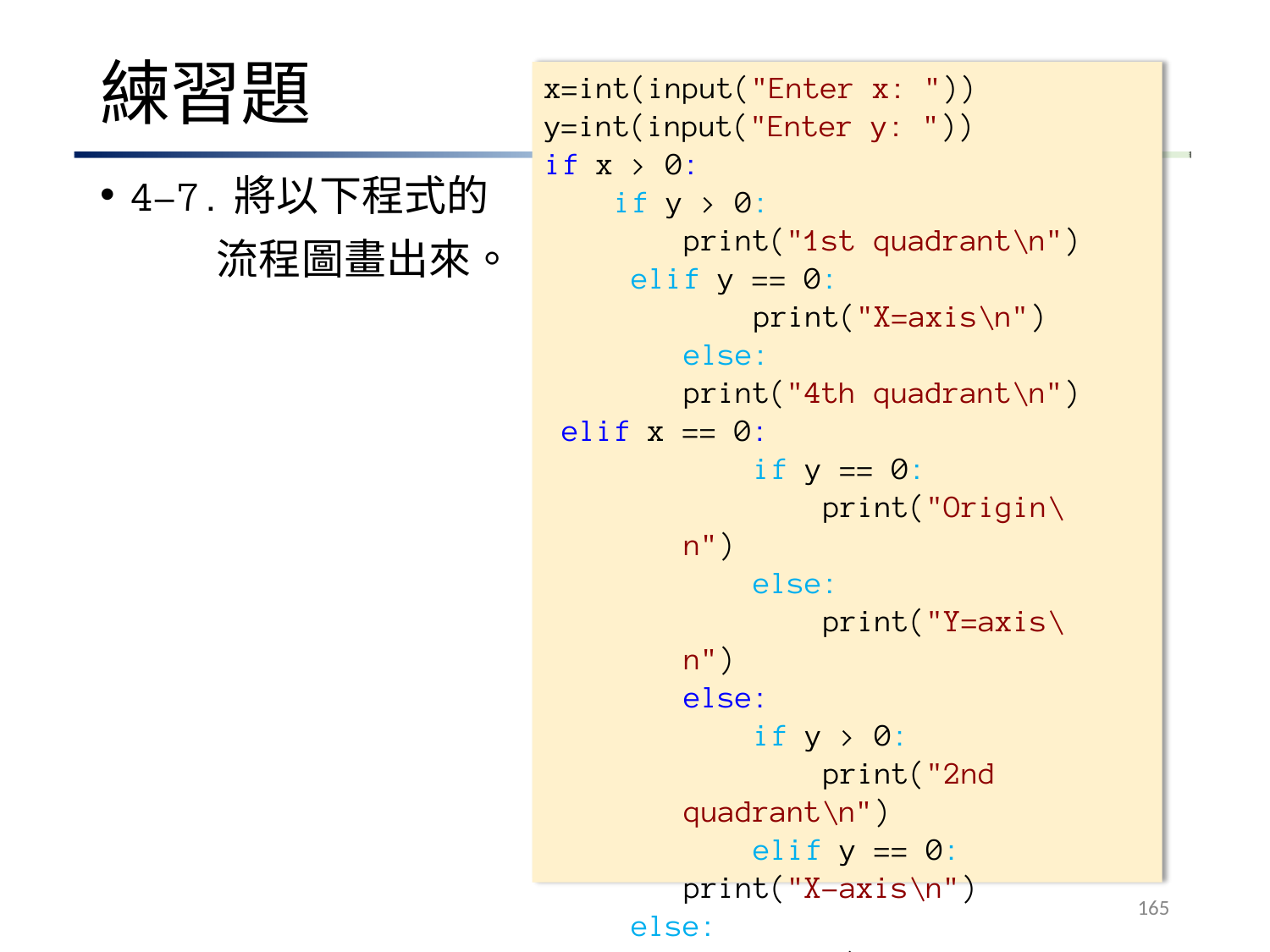

# 練習題

x=int(input("Enter x: "))
y=int(input("Enter y: "))
if x > 0:
4-7.將以下程式的
流程圖畫出來。
if y > 0:
print("1st quadrant\n")  elif y == 0:
print("X=axis\n")
else:
print("4th quadrant\n")  elif x == 0:
if y == 0:
print("Origin\n")
else:
print("Y=axis\n")
else:
if y > 0:
print("2nd quadrant\n")
elif y == 0:
print("X-axis\n")  else:
print("3rd quadrant\n")
165